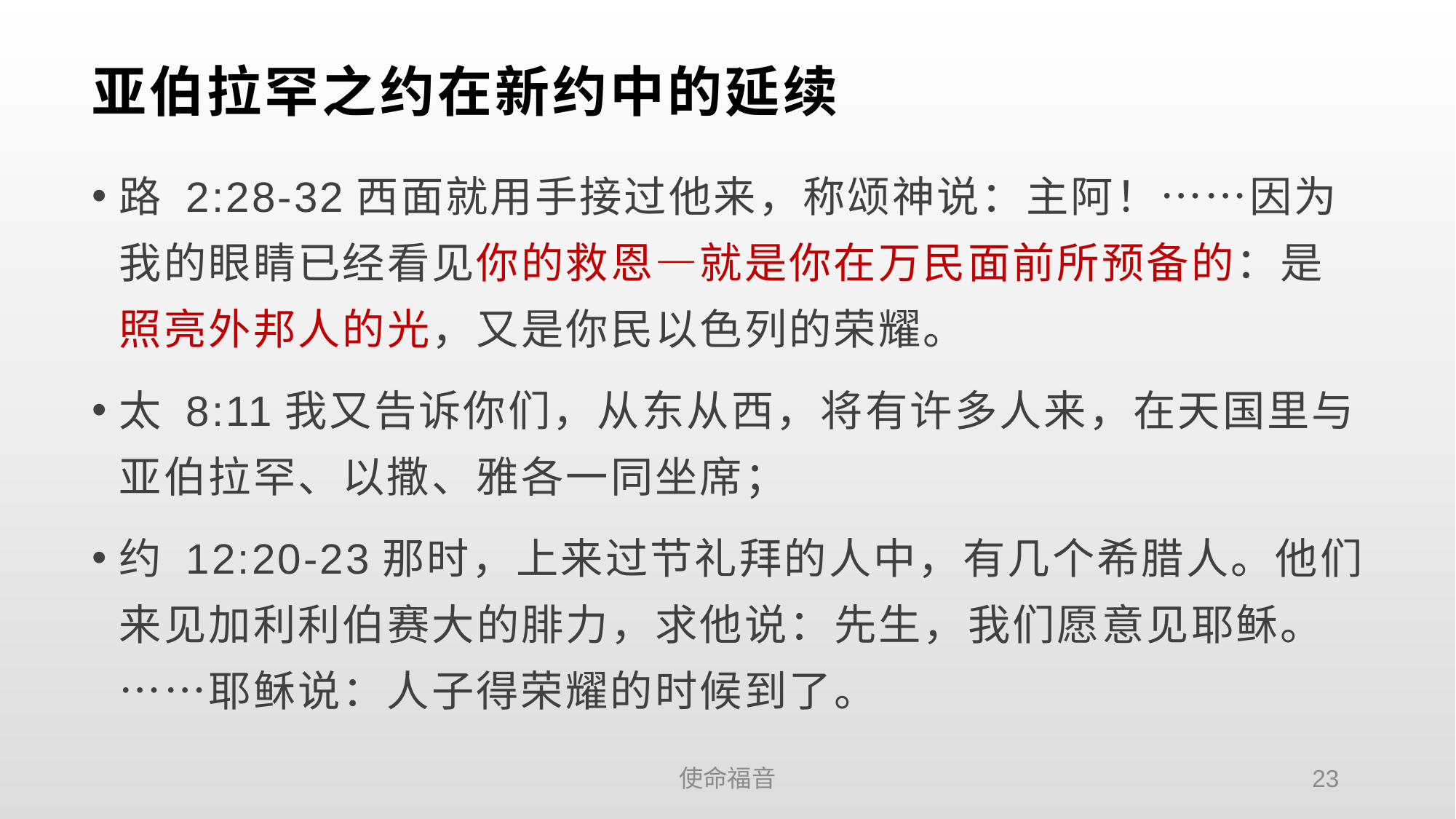

# 亚伯拉罕之约在新约中的延续
路 2:28-32西面就用手接过他来，称颂神说：主阿！……因为我的眼睛已经看见你的救恩―就是你在万民面前所预备的：是照亮外邦人的光，又是你民以色列的荣耀。
太 8:11我又告诉你们，从东从西，将有许多人来，在天国里与亚伯拉罕、以撒、雅各一同坐席；
约 12:20-23那时，上来过节礼拜的人中，有几个希腊人。他们来见加利利伯赛大的腓力，求他说：先生，我们愿意见耶稣。……耶稣说：人子得荣耀的时候到了。

使命福音
23